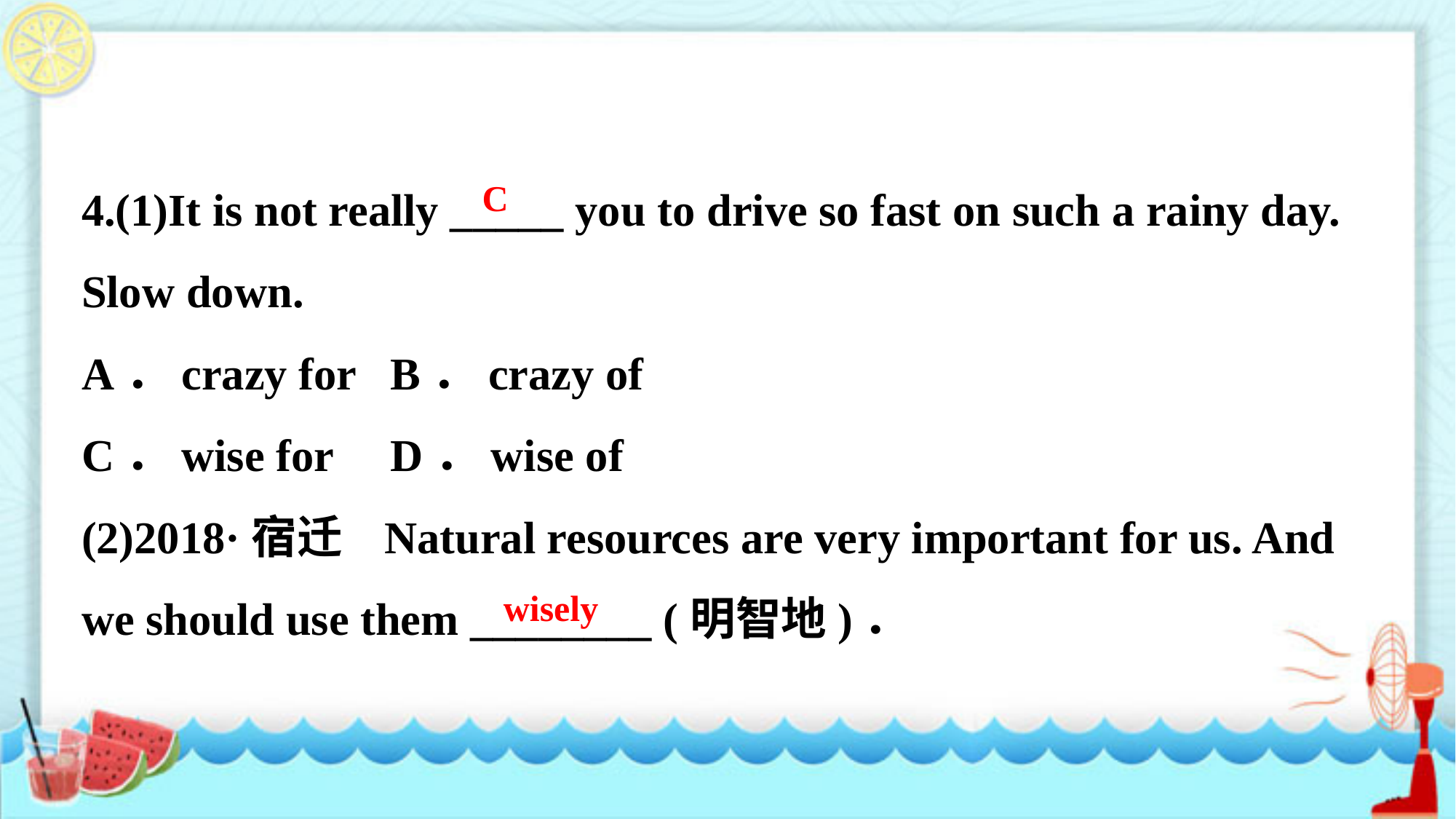

4.(1)It is not really _____ you to drive so fast on such a rainy day. Slow down.
A．crazy for   B．crazy of
C．wise for     D．wise of
(2)2018·宿迁   Natural resources are very important for us. And we should use them ________ (明智地)．
C
wisely